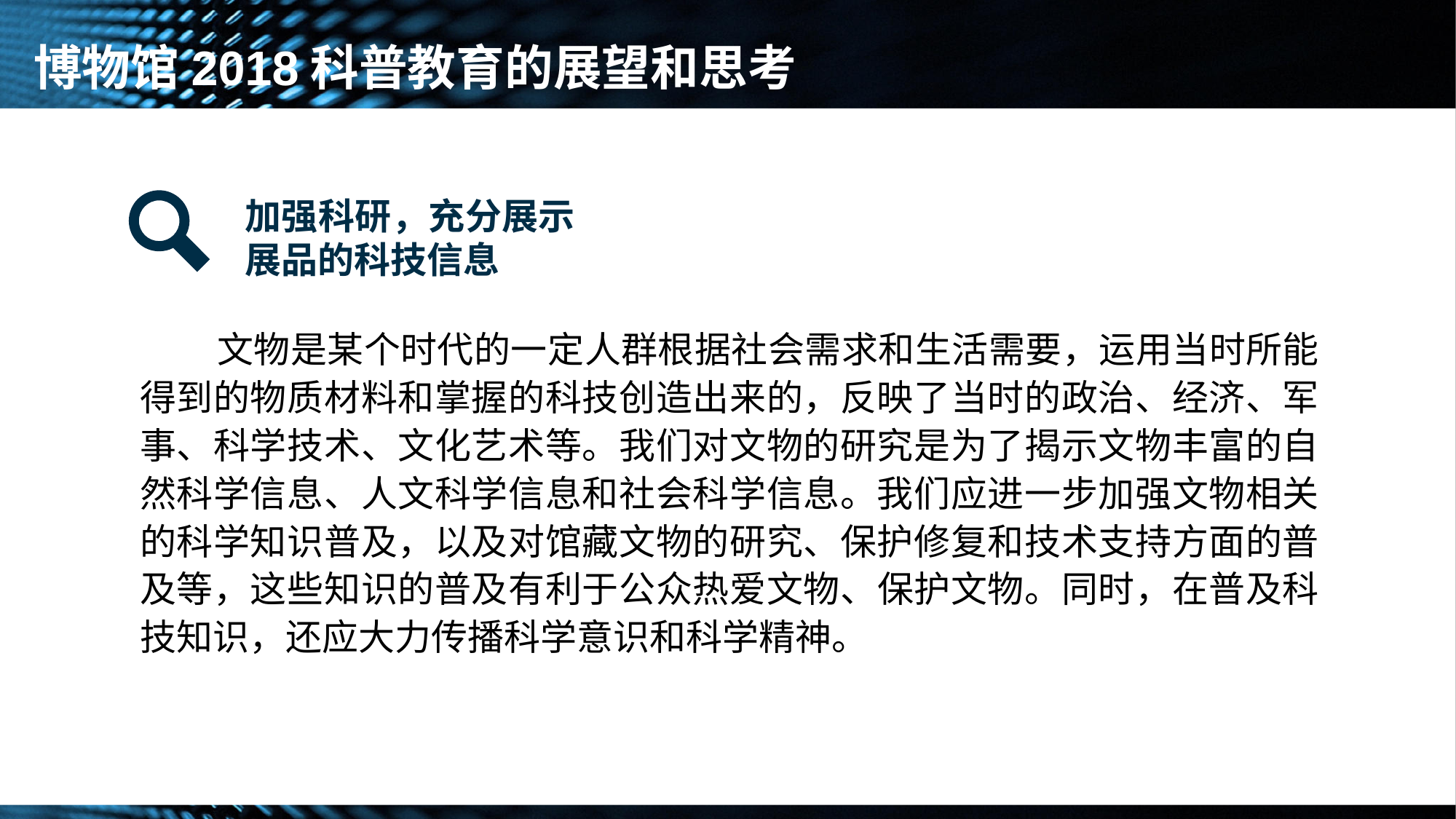

# 博物馆2018科普教育的展望和思考
加强科研，充分展示展品的科技信息

        文物是某个时代的一定人群根据社会需求和生活需要，运用当时所能得到的物质材料和掌握的科技创造出来的，反映了当时的政治、经济、军事、科学技术、文化艺术等。我们对文物的研究是为了揭示文物丰富的自然科学信息、人文科学信息和社会科学信息。我们应进一步加强文物相关的科学知识普及，以及对馆藏文物的研究、保护修复和技术支持方面的普及等，这些知识的普及有利于公众热爱文物、保护文物。同时，在普及科技知识，还应大力传播科学意识和科学精神。